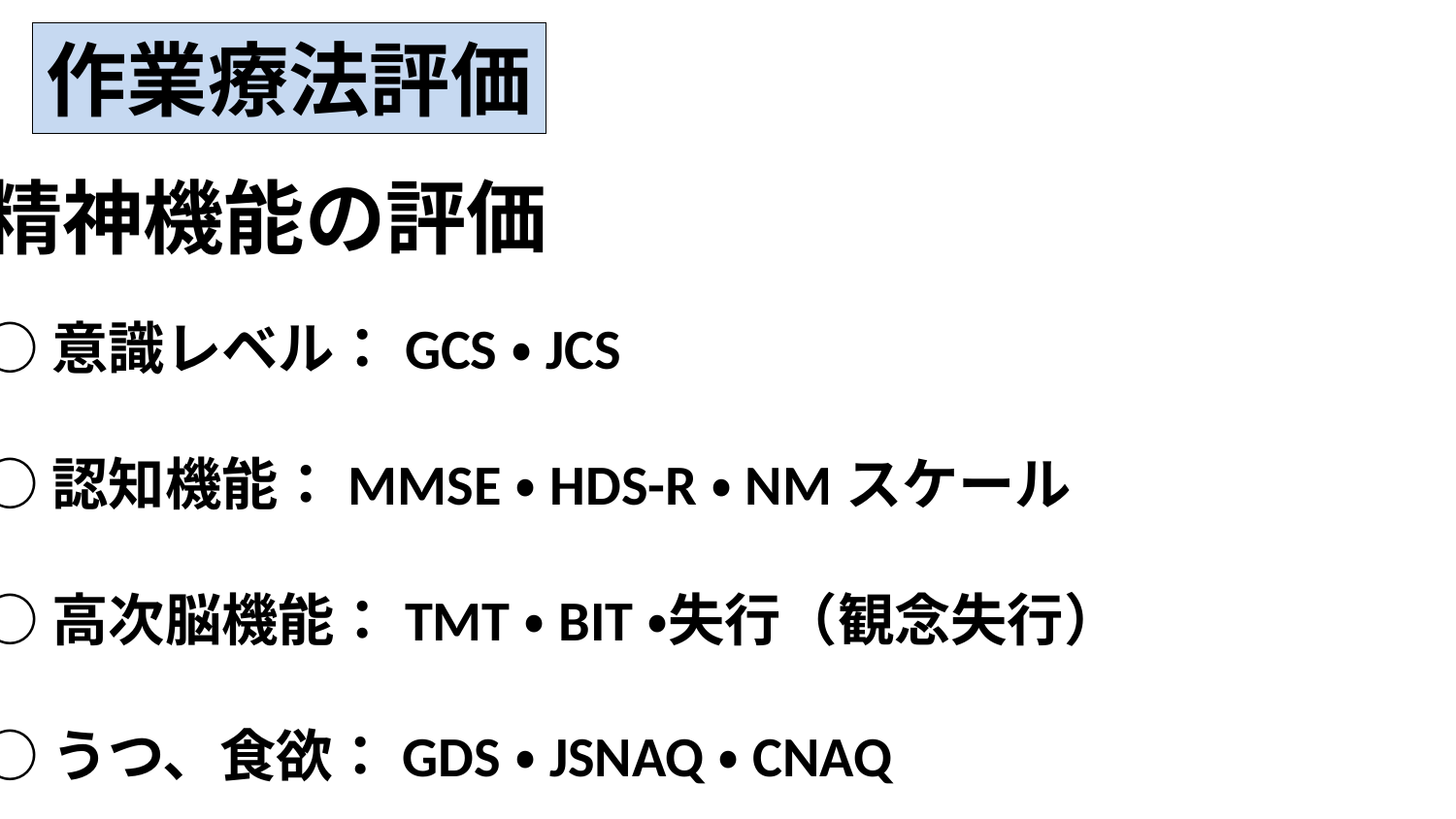

作業療法評価
精神機能の評価

○意識レベル：GCS・JCS

○認知機能：MMSE・HDS-R・NMスケール

○高次脳機能：TMT・BIT・失行（観念失行）

○うつ、食欲：GDS・JSNAQ・CNAQ